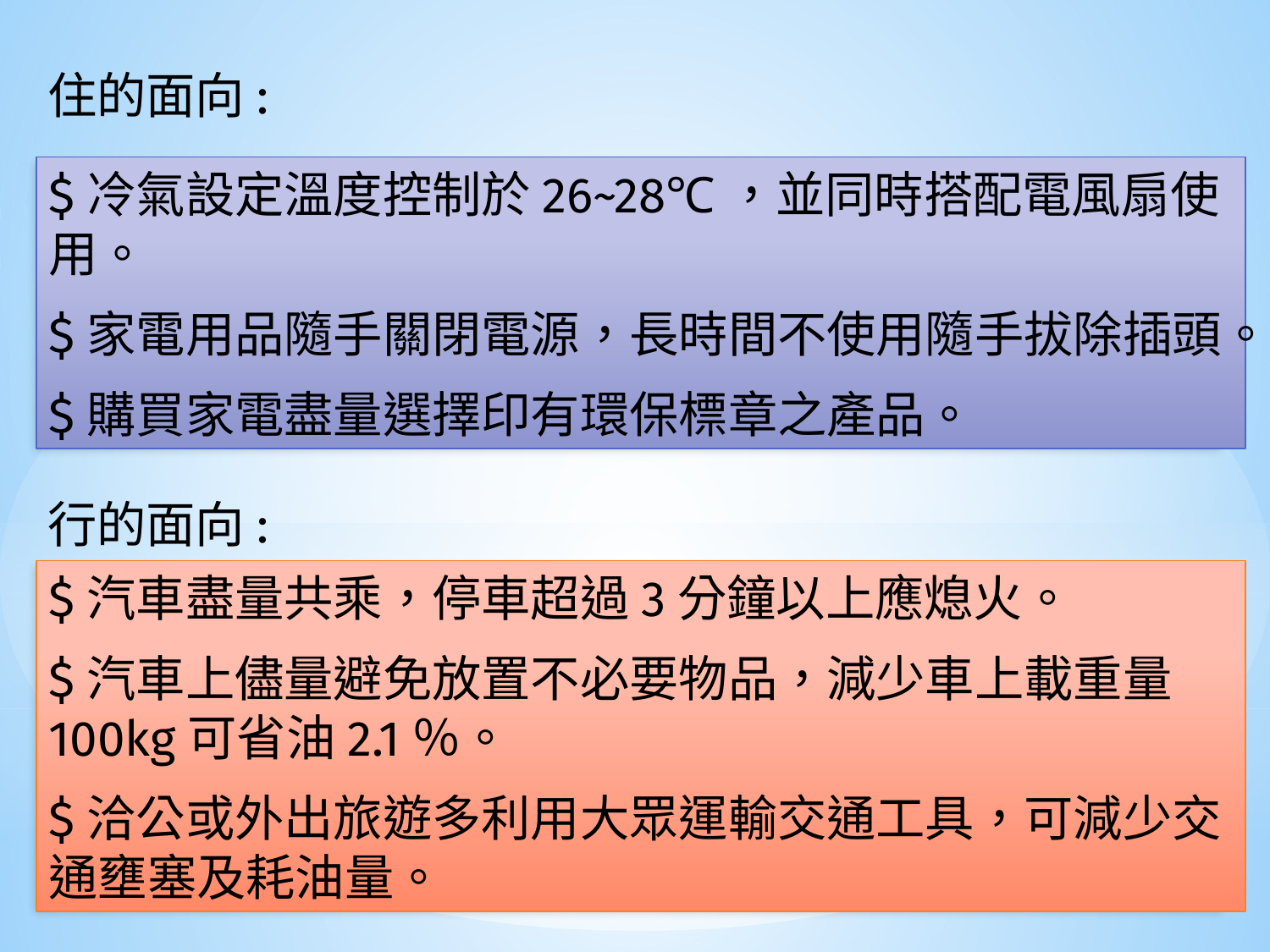

住的面向:
$冷氣設定溫度控制於26~28℃，並同時搭配電風扇使用。
$家電用品隨手關閉電源，長時間不使用隨手拔除插頭。
$購買家電盡量選擇印有環保標章之產品。
行的面向:
$汽車盡量共乘，停車超過3分鐘以上應熄火。
$汽車上儘量避免放置不必要物品，減少車上載重量100kg可省油2.1％。
$洽公或外出旅遊多利用大眾運輸交通工具，可減少交通壅塞及耗油量。